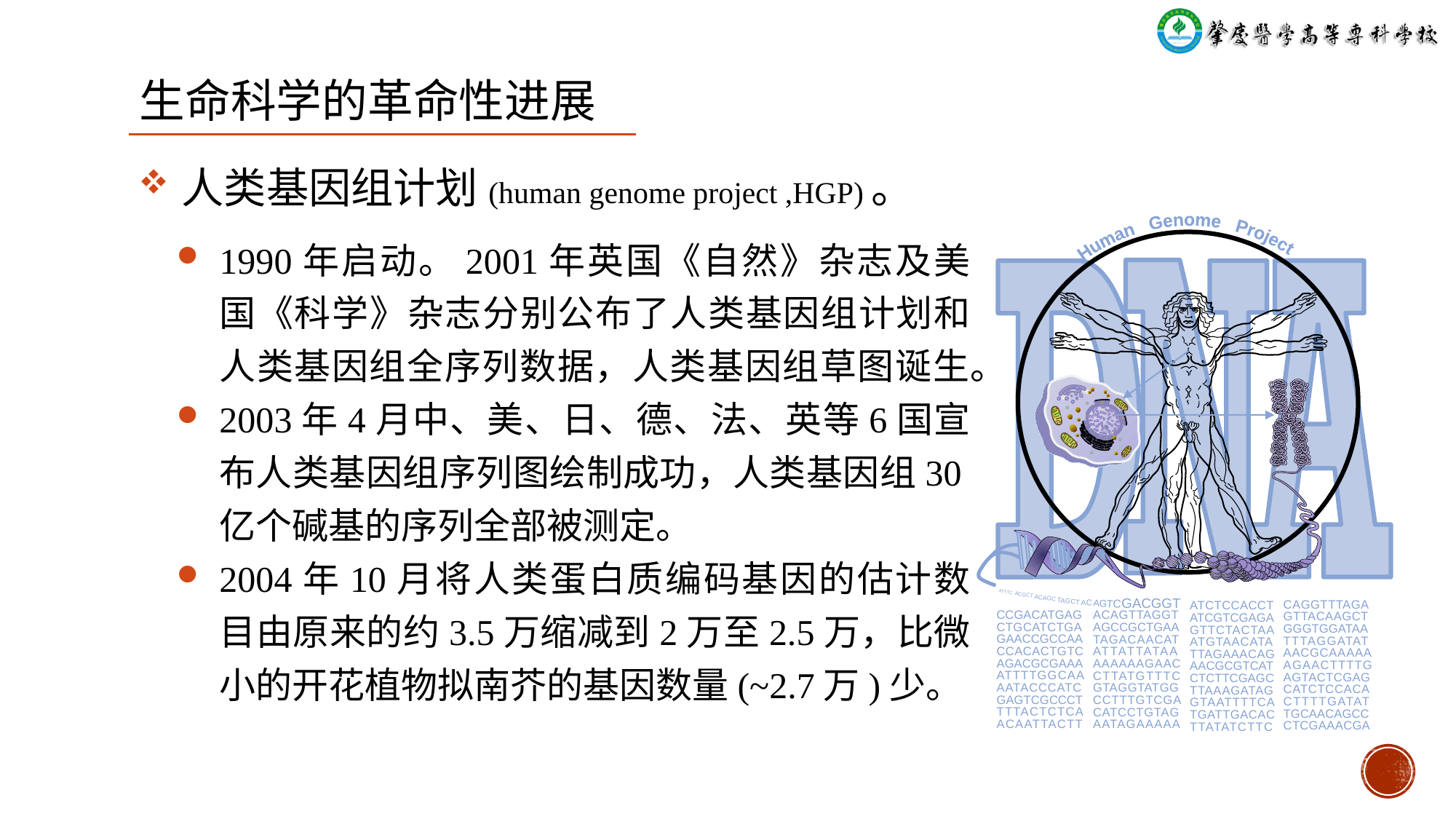

生命科学的革命性进展
人类基因组计划(human genome project ,HGP)。
1990年启动。2001年英国《自然》杂志及美国《科学》杂志分别公布了人类基因组计划和人类基因组全序列数据，人类基因组草图诞生。
2003年4月中、美、日、德、法、英等6国宣布人类基因组序列图绘制成功，人类基因组30亿个碱基的序列全部被测定。
2004年10月将人类蛋白质编码基因的估计数目由原来的约3.5万缩减到2万至2.5万，比微小的开花植物拟南芥的基因数量(~2.7万)少。
Human   Genome   Project

ATTTC
ACGCT
ACAGC
TAGCT
A
C
A
G
T
C
GACGGT
CAGGTTTAGA
GTTACAAGCT
GGGTGGATAA
TTTAGGATAT
AACGCAAAAA
AGAACTTTTG
AGTACTCGAG
CATCTCCACA
CTTTTGATAT
TGCAACAGCC
CTCGAAACGA
ATCTCCACCT
ATCGTCGAGA
GTTCTACTAA
ATGTAACATA
TTAGAAACAG
AACGCGTCAT
CTCTTCGAGC
TTAAAGATAG
GTAATTTTCA
TGATTGACAC
TTATATCTTC
CCGACATGAG
CTGCATCTGA
GAACCGCCAA
CCACACTGTC
AGACGCGAAA
ATTTTGGCAA
AATACCCATC
GAGTCGCCCT
TTTACTCTCA
ACAATTACTT
ACAGTTAGGT
AGCCGCTGAA
TAGACAACAT
ATTATTATAA
AAAAAAGAAC
CTTATGTTTC
GTAGGTATGG
CCTTTGTCGA
CATCCTGTAG
AATAGAAAAA